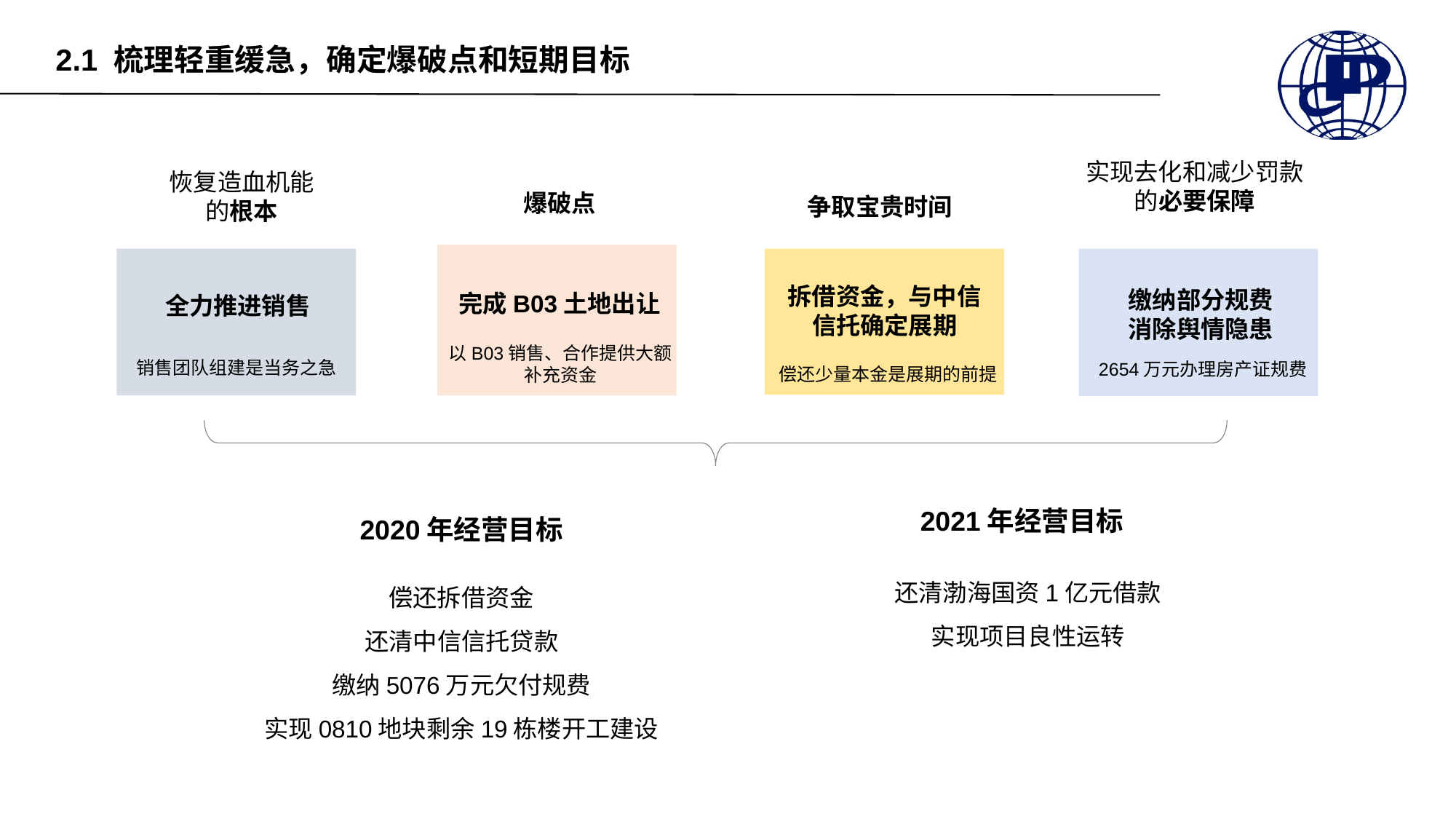

2.1 梳理轻重缓急，确定爆破点和短期目标
实现去化和减少罚款的必要保障

缴纳部分规费
消除舆情隐患
2654万元办理房产证规费

恢复造血机能的根本

全力推进销售
销售团队组建是当务之急
爆破点

完成B03土地出让
以B03销售、合作提供大额补充资金
争取宝贵时间

拆借资金，与中信信托确定展期
偿还少量本金是展期的前提
2021年经营目标
2020年经营目标
还清渤海国资1亿元借款
实现项目良性运转

偿还拆借资金
还清中信信托贷款
缴纳5076万元欠付规费
实现0810地块剩余19栋楼开工建设